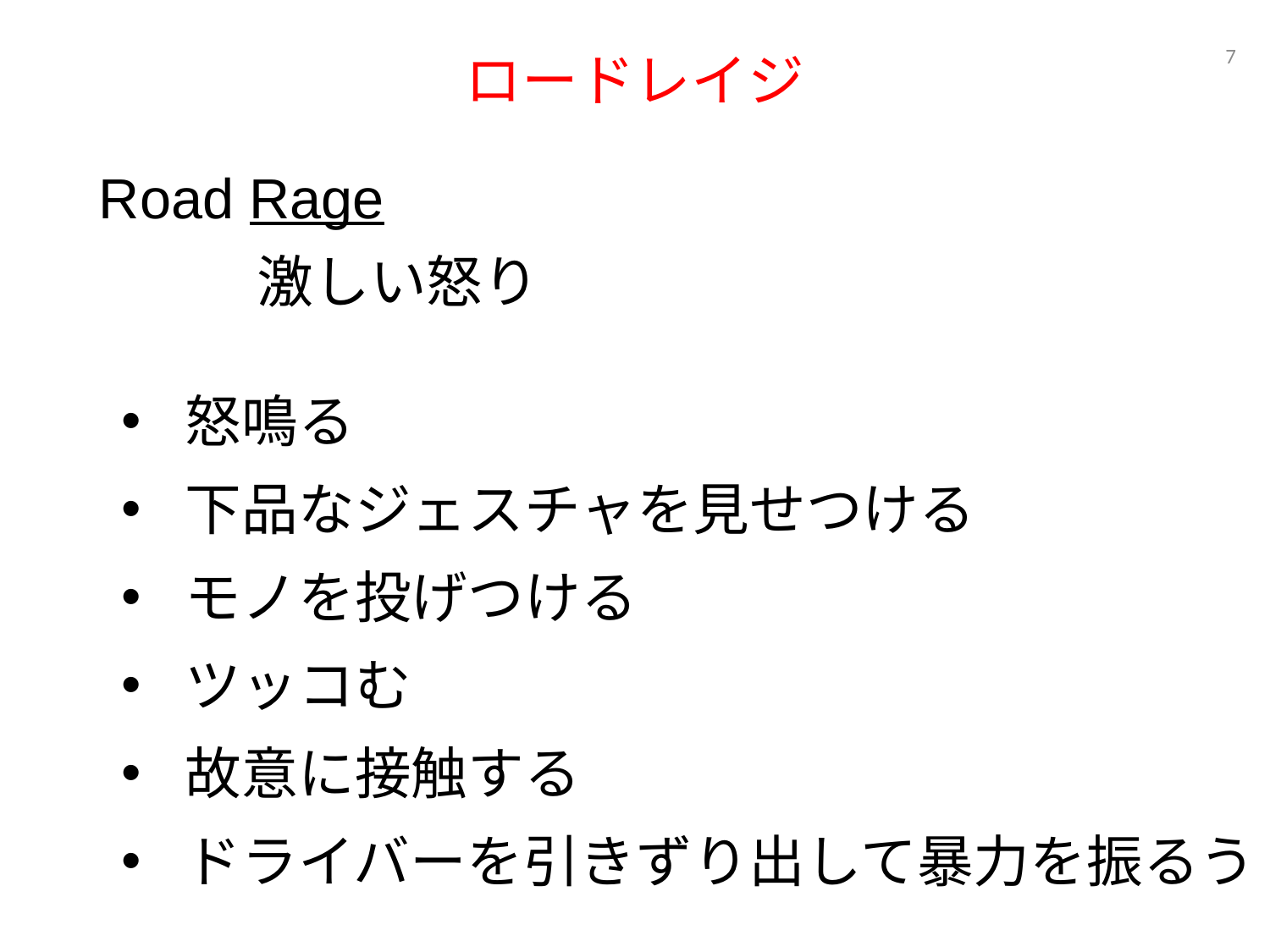

7
# ロードレイジ
Road Rage
激しい怒り
怒鳴る
下品なジェスチャを見せつける
モノを投げつける
ツッコむ
故意に接触する
ドライバーを引きずり出して暴力を振るう